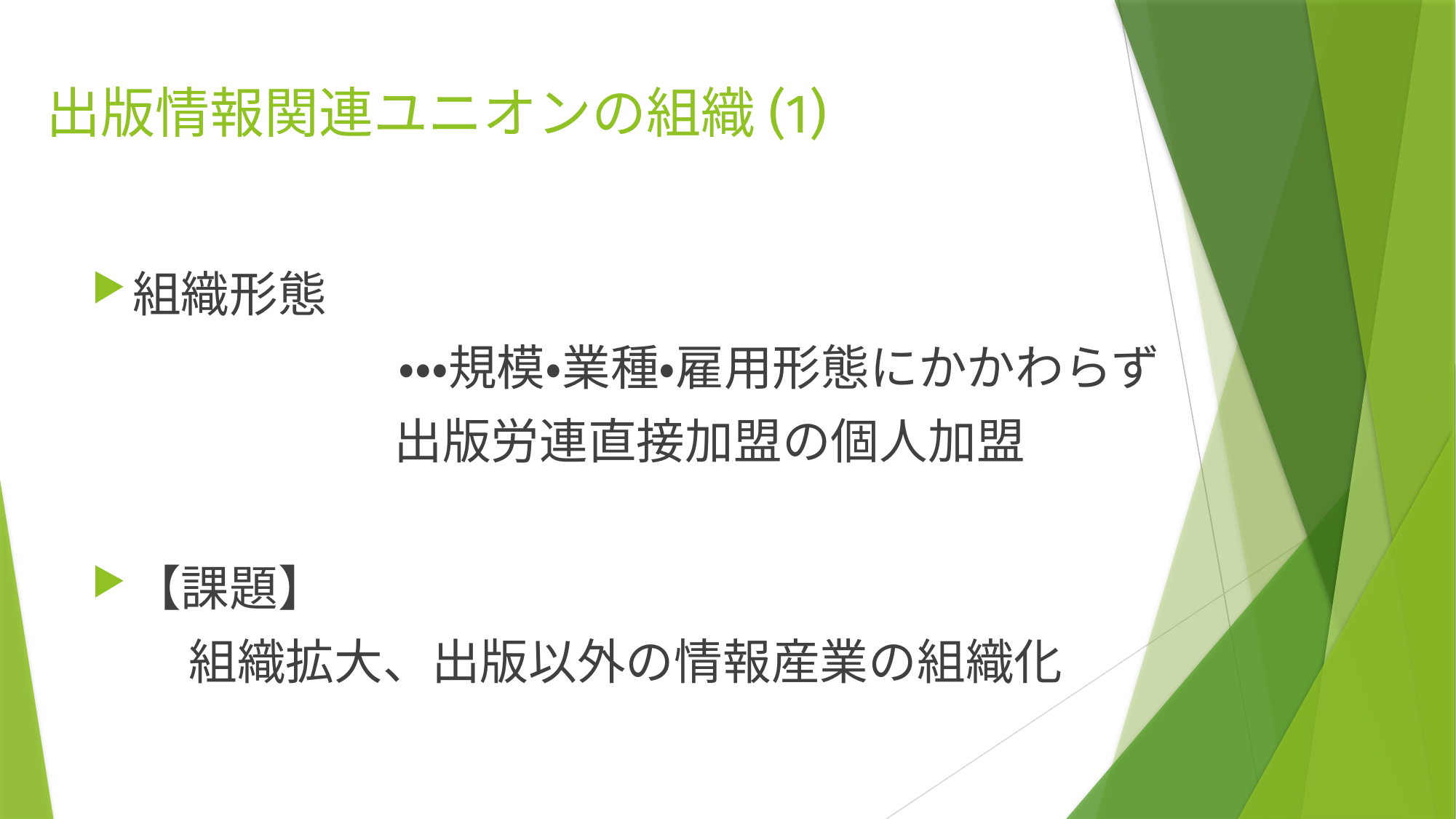

# 出版情報関連ユニオンの組織(1)
組織形態
・・・規模・業種・雇用形態にかかわらず
　　　　　　 出版労連直接加盟の個人加盟

【課題】
　　組織拡大、出版以外の情報産業の組織化